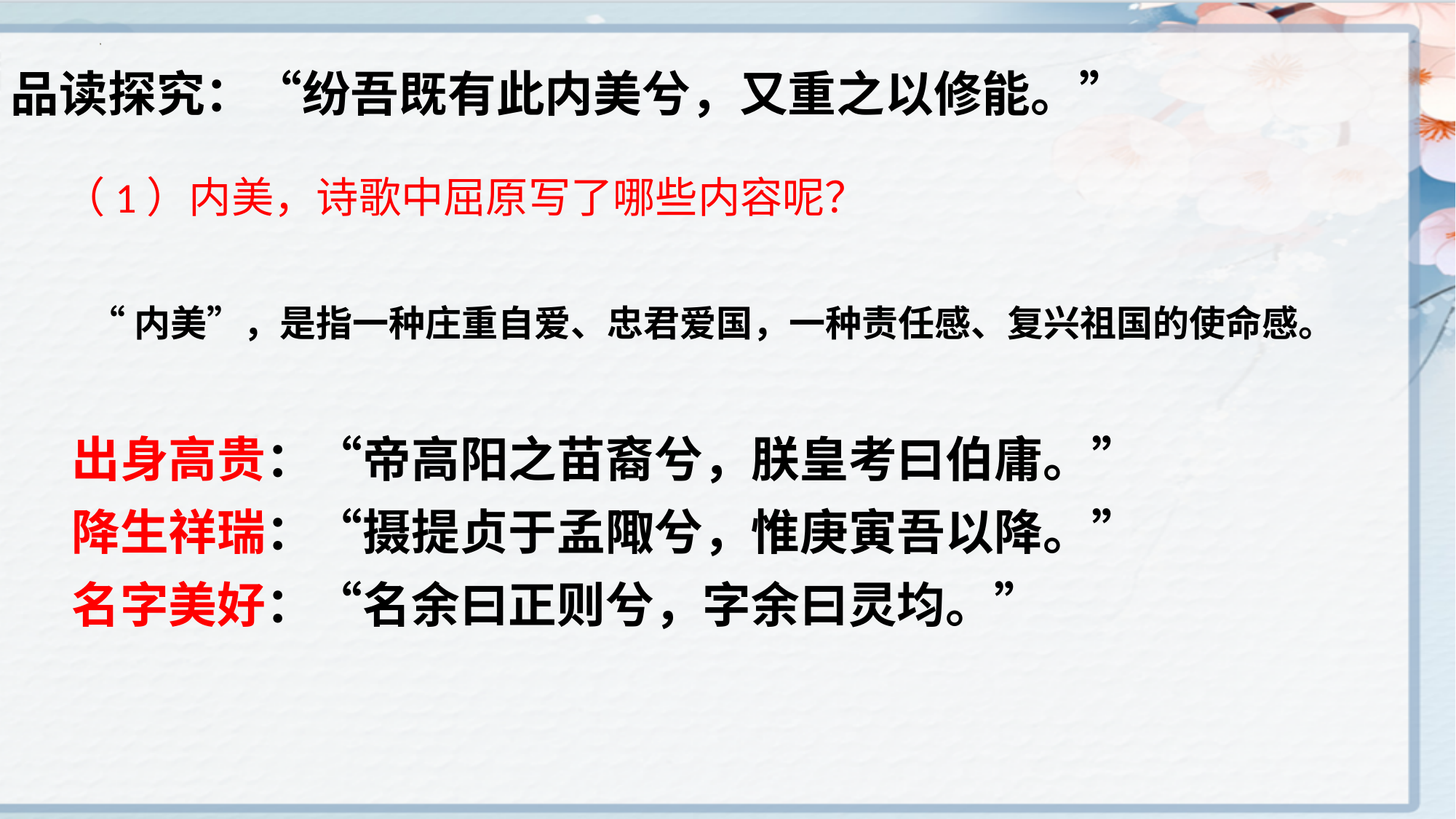

品读探究：“纷吾既有此内美兮，又重之以修能。”
（1）内美，诗歌中屈原写了哪些内容呢？
“内美”，是指一种庄重自爱、忠君爱国，一种责任感、复兴祖国的使命感。
出身高贵：“帝高阳之苗裔兮，朕皇考曰伯庸。”
降生祥瑞：“摄提贞于孟陬兮，惟庚寅吾以降。”
名字美好：“名余曰正则兮，字余曰灵均。”